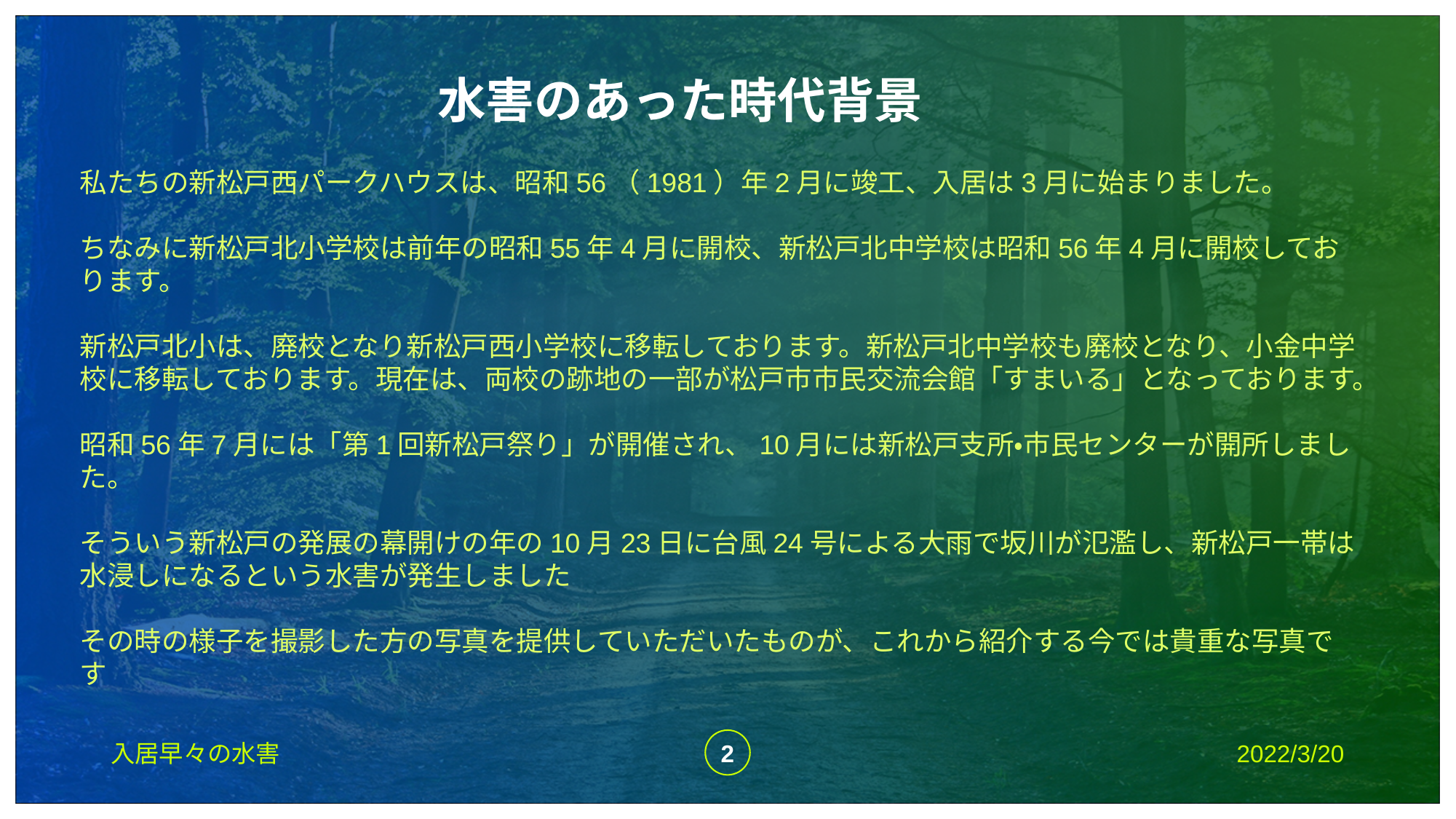

水害のあった時代背景

私たちの新松戸西パークハウスは、昭和56（1981）年2月に竣工、入居は3月に始まりました。

ちなみに新松戸北小学校は前年の昭和55年4月に開校、新松戸北中学校は昭和56年4月に開校しております。

新松戸北小は、廃校となり新松戸西小学校に移転しております。新松戸北中学校も廃校となり、小金中学校に移転しております。現在は、両校の跡地の一部が松戸市市民交流会館「すまいる」となっております。

昭和56年7月には「第1回新松戸祭り」が開催され、10月には新松戸支所・市民センターが開所しました。

そういう新松戸の発展の幕開けの年の10月23日に台風24号による大雨で坂川が氾濫し、新松戸一帯は水浸しになるという水害が発生しました

その時の様子を撮影した方の写真を提供していただいたものが、これから紹介する今では貴重な写真です
入居早々の水害
2
2022/3/20